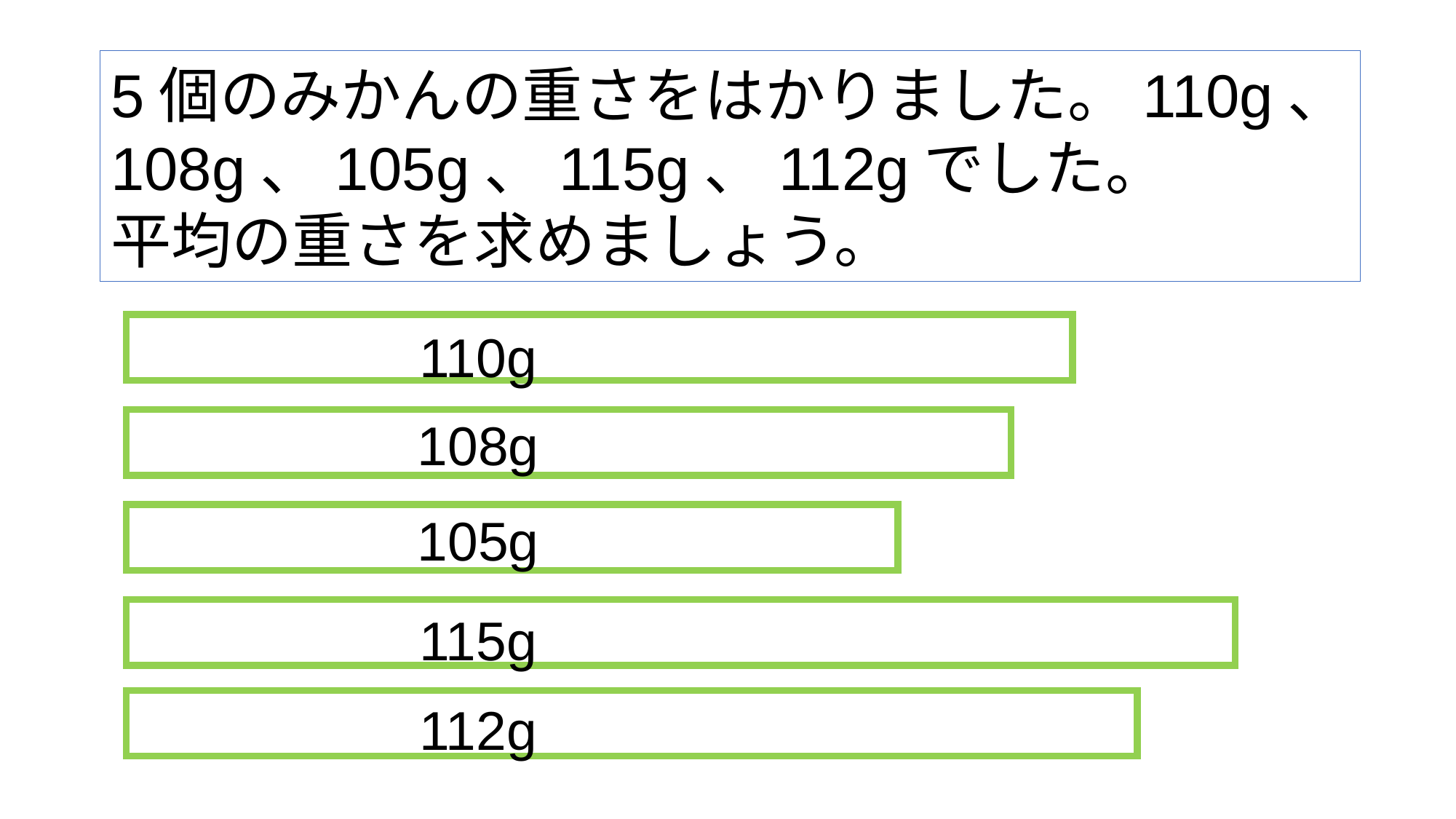

# 5個のみかんの重さをはかりました。110g、108g、105g、115g、112gでした。 平均の重さを求めましょう。

110g
108g

105g

115g
112g